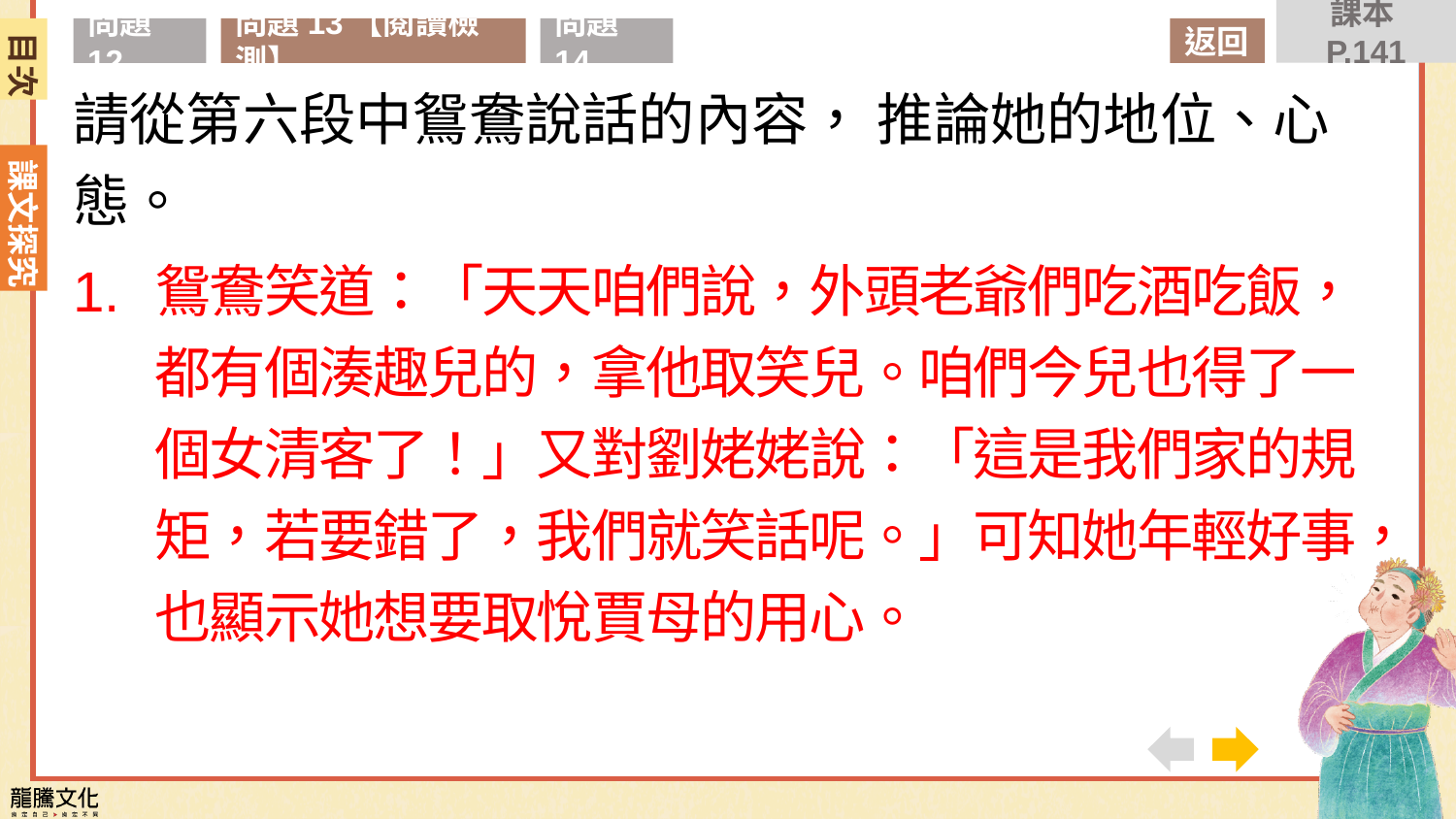

課本P.141
目次
問題12
問題13【閱讀檢測】
問題14
返回
請從第六段中鴛鴦說話的內容， 推論她的地位、心態。
鴛鴦笑道：「天天咱們說，外頭老爺們吃酒吃飯，都有個湊趣兒的，拿他取笑兒。咱們今兒也得了一個女清客了！」又對劉姥姥說：「這是我們家的規矩，若要錯了，我們就笑話呢。」可知她年輕好事，也顯示她想要取悅賈母的用心。